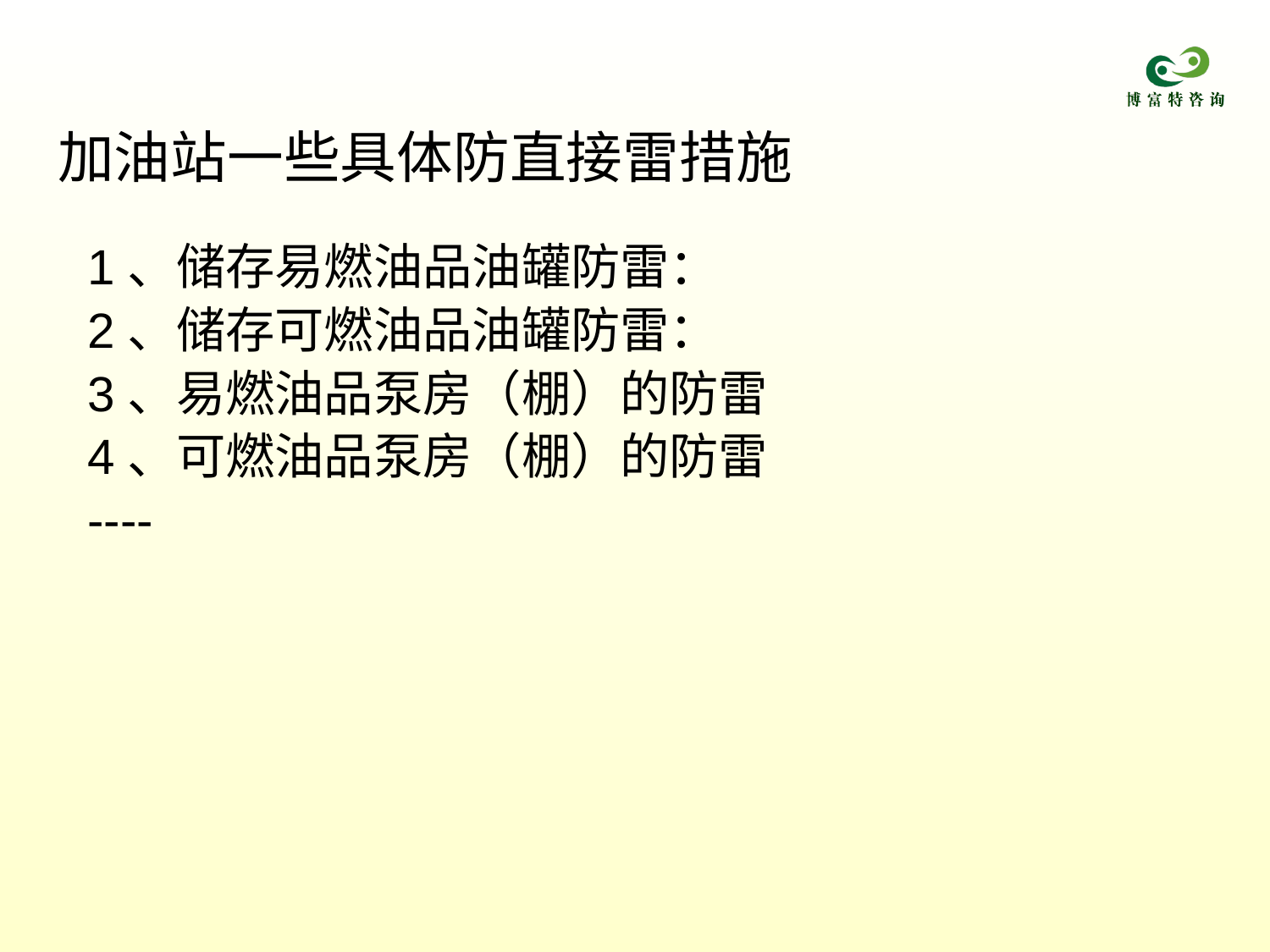

# 加油站一些具体防直接雷措施
1、储存易燃油品油罐防雷：
2、储存可燃油品油罐防雷：
3、易燃油品泵房（棚）的防雷
4、可燃油品泵房（棚）的防雷
----

117